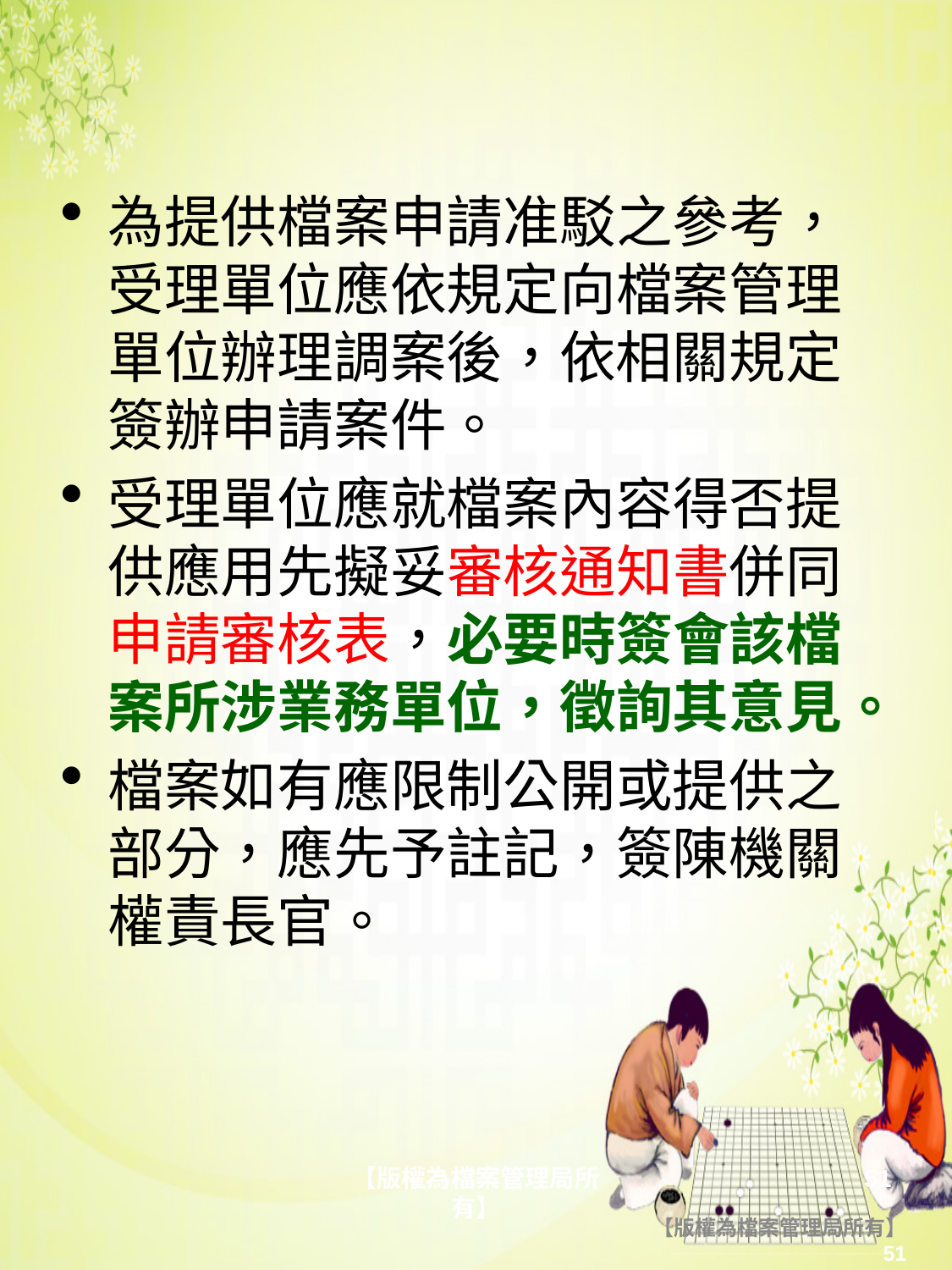

為提供檔案申請准駁之參考，受理單位應依規定向檔案管理單位辦理調案後，依相關規定簽辦申請案件。
受理單位應就檔案內容得否提供應用先擬妥審核通知書併同申請審核表，必要時簽會該檔案所涉業務單位，徵詢其意見。
檔案如有應限制公開或提供之部分，應先予註記，簽陳機關權責長官。
【版權為檔案管理局所有】
51
【版權為檔案管理局所有】
51